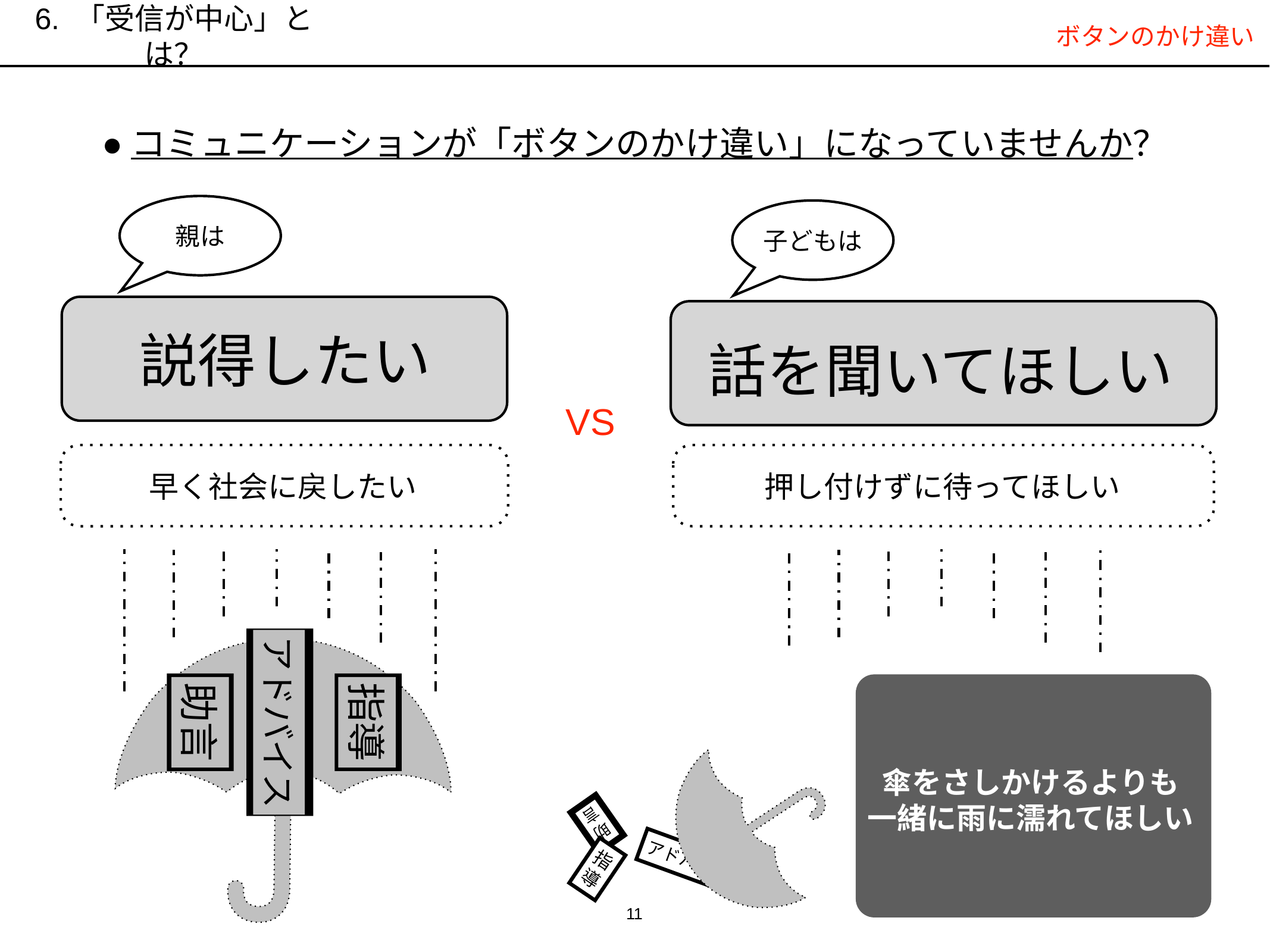

6. 「受信が中心」とは？
ボタンのかけ違い

●コミュニケーションが「ボタンのかけ違い」になっていませんか？

親は
子どもは

説得したい
話を聞いてほしい
VS

早く社会に戻したい
押し付けずに待ってほしい

助言
指導
アドバイス

傘をさしかけるよりも
一緒に雨に濡れてほしい
助言

指導
アドバイス
11